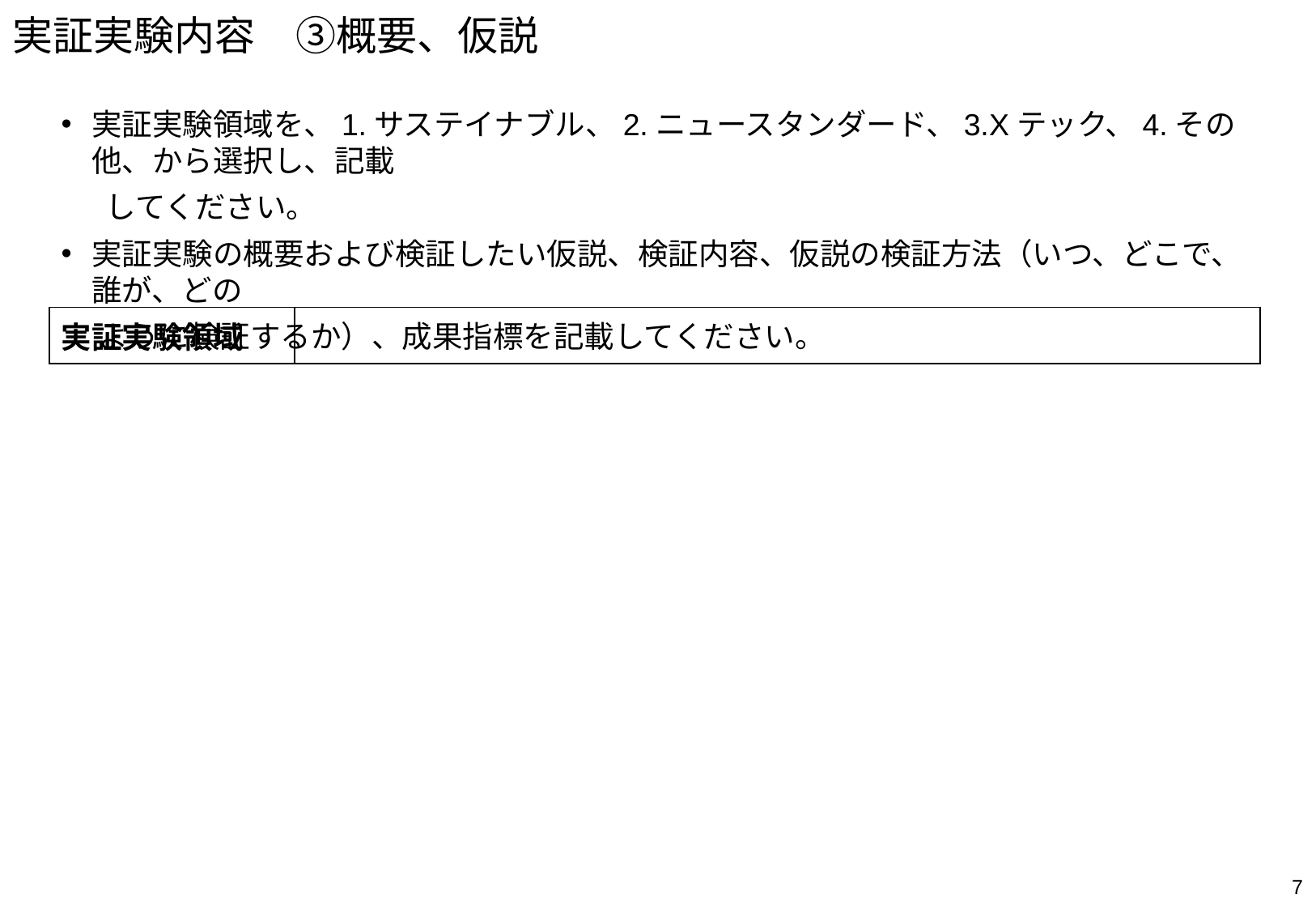

# 実証実験内容　③概要、仮説
実証実験領域を、1.サステイナブル、2.ニュースタンダード、3.Xテック、4.その他、から選択し、記載
 　してください。
実証実験の概要および検証したい仮説、検証内容、仮説の検証方法（いつ、どこで、誰が、どの
　 ように検証するか）、成果指標を記載してください。
| 実証実験領域 |  |
| --- | --- |
7